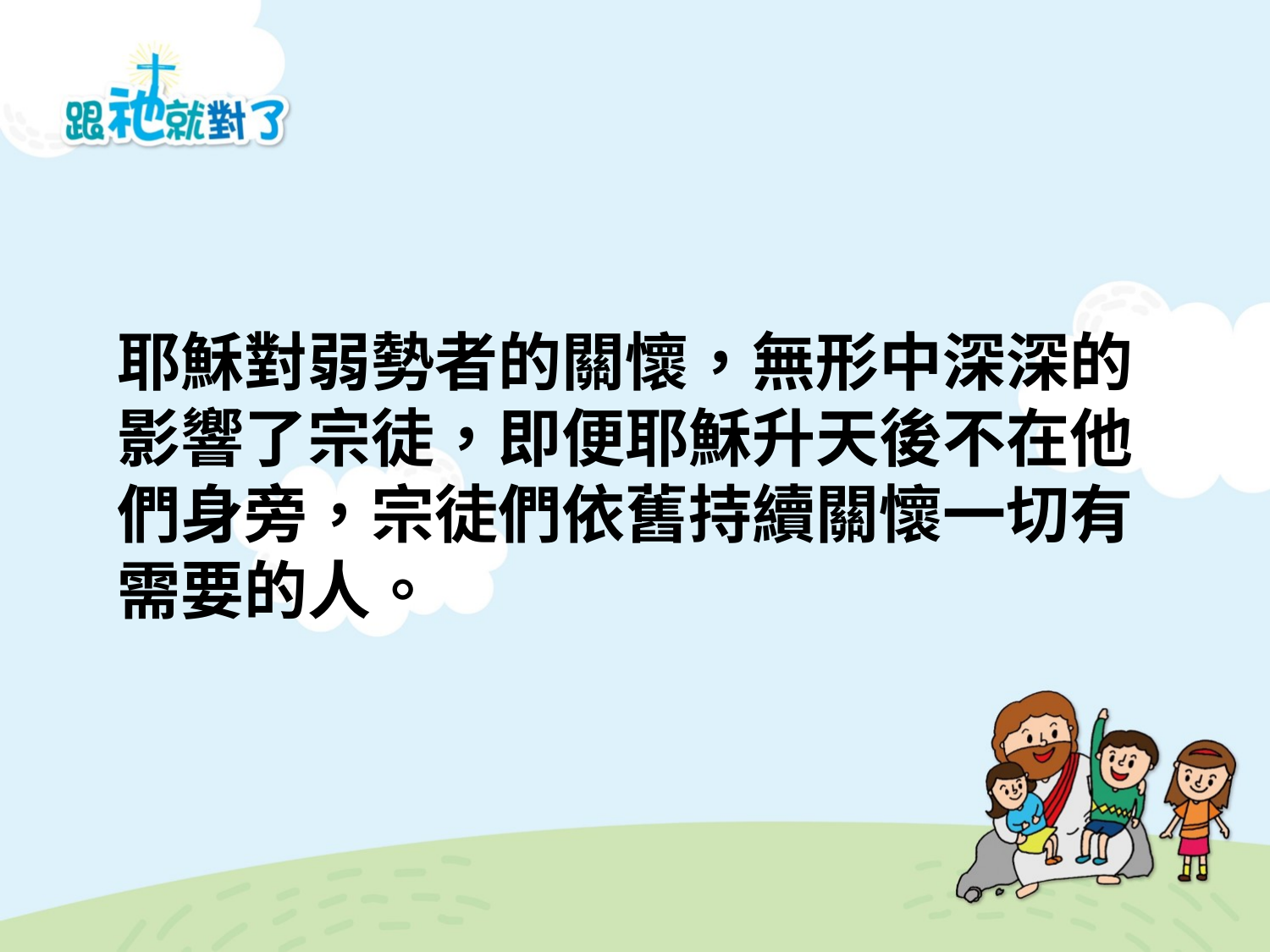

耶穌對弱勢者的關懷，無形中深深的影響了宗徒，即便耶穌升天後不在他們身旁，宗徒們依舊持續關懷一切有需要的人。